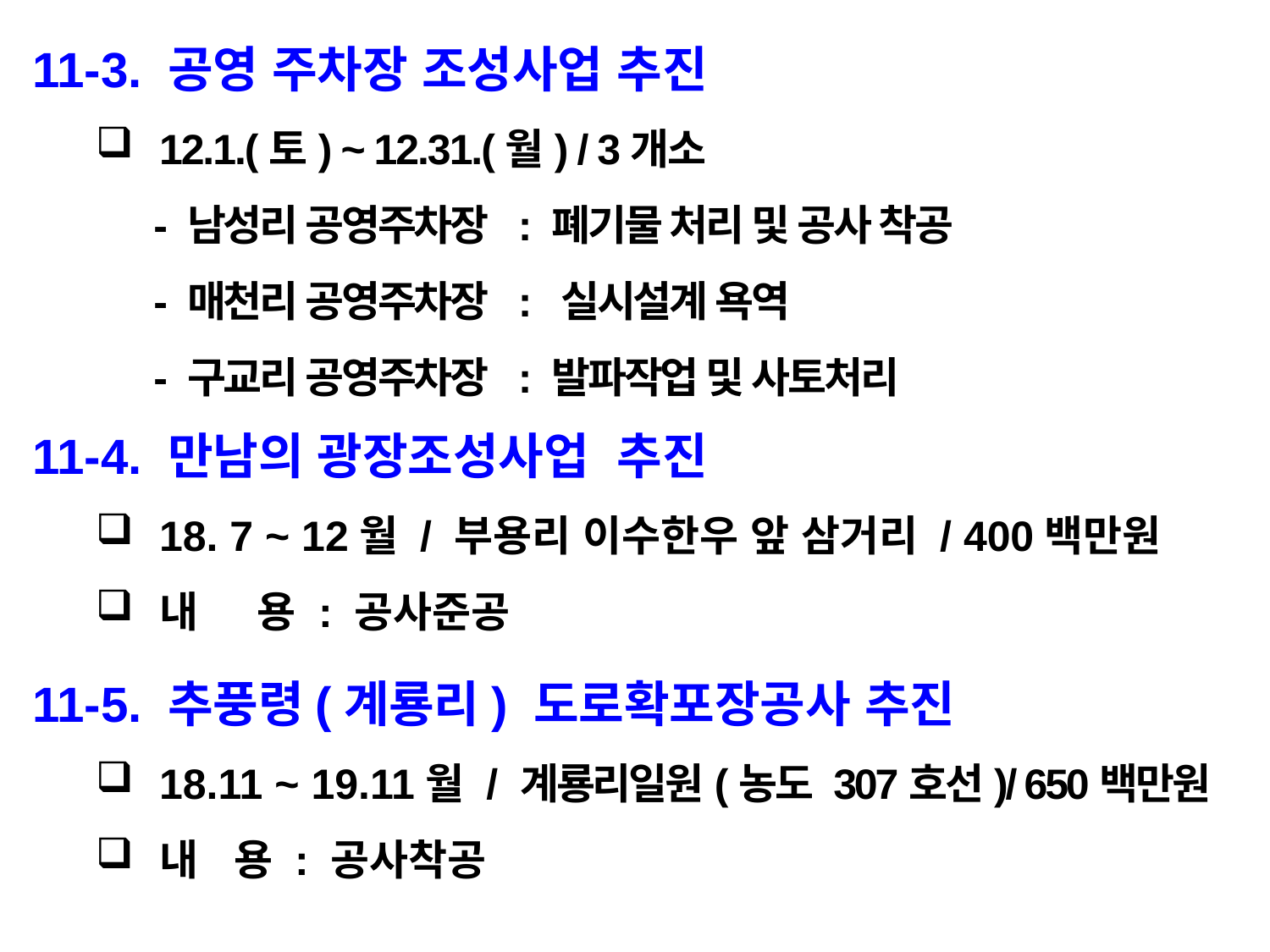

11-3. 공영 주차장 조성사업 추진
12.1.(토) ~ 12.31.(월) / 3개소
      - 남성리 공영주차장  : 폐기물 처리 및 공사 착공
      - 매천리 공영주차장  :  실시설계 욕역
      - 구교리 공영주차장  : 발파작업 및 사토처리
11-4. 만남의 광장조성사업  추진
18. 7 ~ 12월 / 부용리 이수한우 앞 삼거리 / 400백만원
내     용 : 공사준공
11-5. 추풍령(계룡리) 도로확포장공사 추진
18.11 ~ 19.11월 / 계룡리일원(농도 307호선)/ 650백만원
내   용 : 공사착공